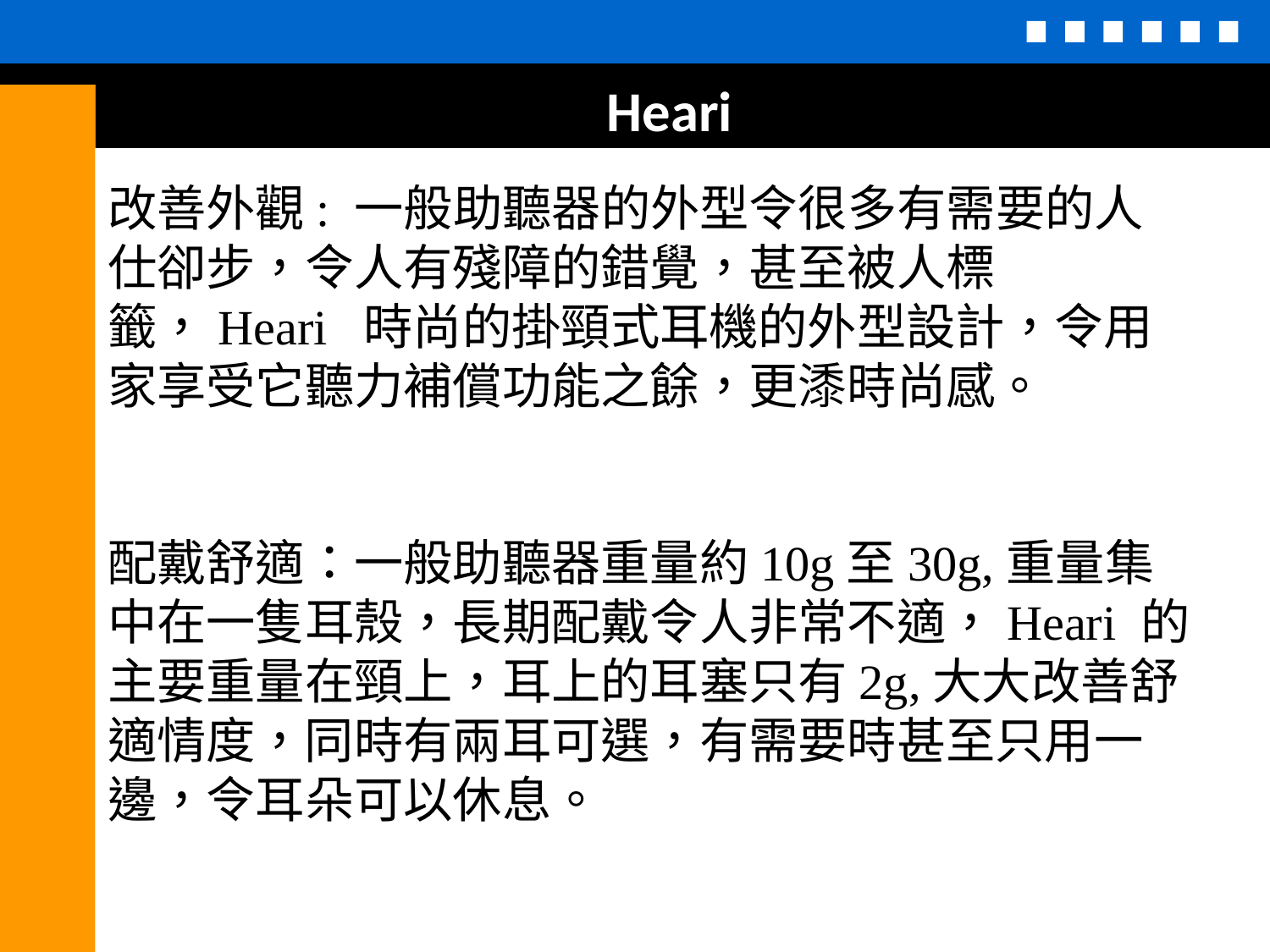

Heari
改善外觀: 一般助聽器的外型令很多有需要的人仕卻步，令人有殘障的錯覺，甚至被人標籤，Heari  時尚的掛頸式耳機的外型設計，令用家享受它聽力補償功能之餘，更潻時尚感。

配戴舒適：一般助聽器重量約10g至30g,重量集中在一隻耳殼，長期配戴令人非常不適，Heari 的主要重量在頸上，耳上的耳塞只有2g,大大改善舒適情度，同時有兩耳可選，有需要時甚至只用一邊，令耳朵可以休息。